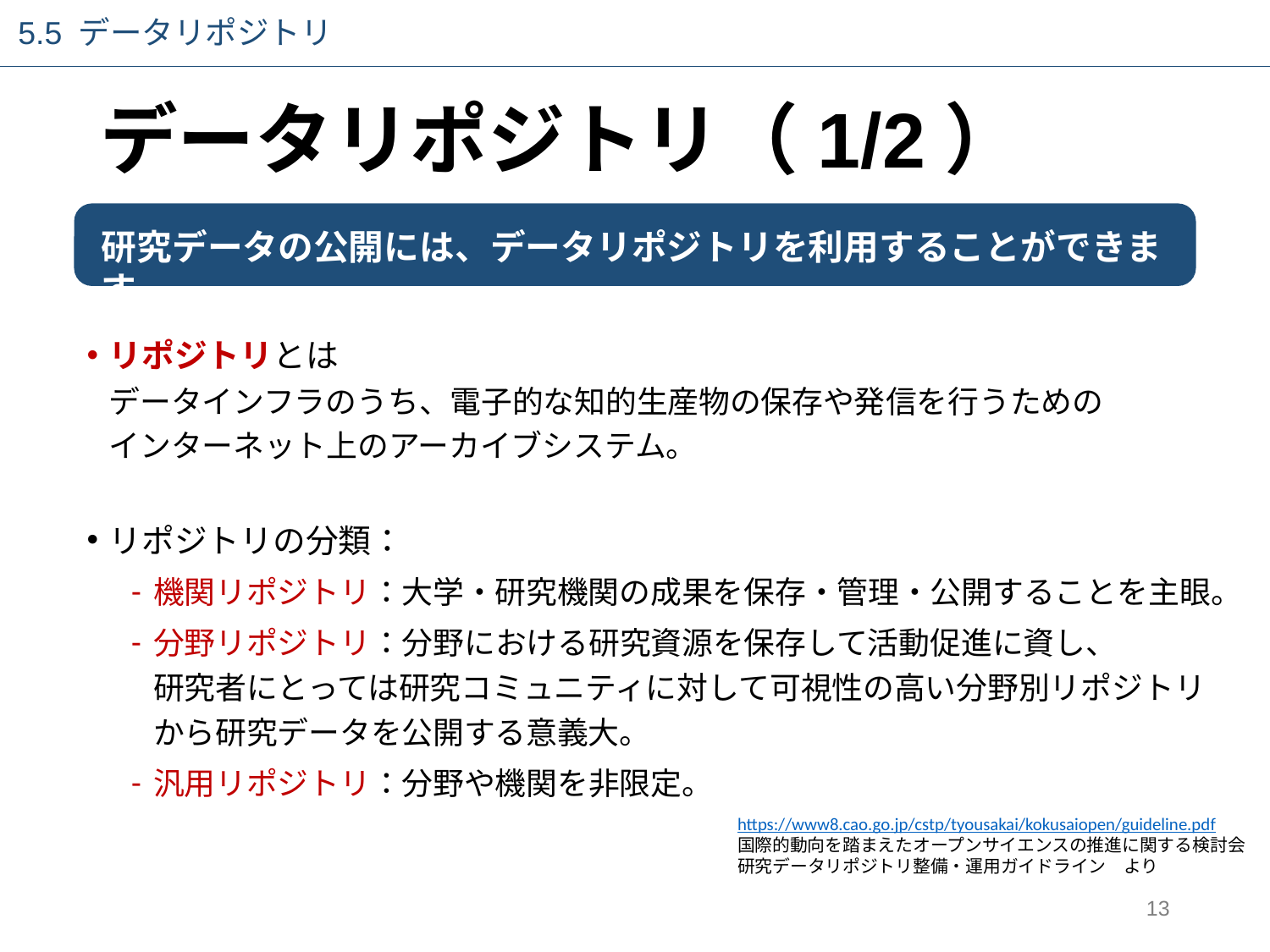

5.5 データリポジトリ
# データリポジトリ（1/2）

研究データの公開には、データリポジトリを利用することができます。
リポジトリとは
データインフラのうち、電子的な知的生産物の保存や発信を行うための
インターネット上のアーカイブシステム。

リポジトリの分類：
機関リポジトリ：大学・研究機関の成果を保存・管理・公開することを主眼。
分野リポジトリ：分野における研究資源を保存して活動促進に資し、
研究者にとっては研究コミュニティに対して可視性の高い分野別リポジトリから研究データを公開する意義大。
汎用リポジトリ：分野や機関を非限定。
https://www8.cao.go.jp/cstp/tyousakai/kokusaiopen/guideline.pdf
国際的動向を踏まえたオープンサイエンスの推進に関する検討会
研究データリポジトリ整備・運用ガイドライン　より
13